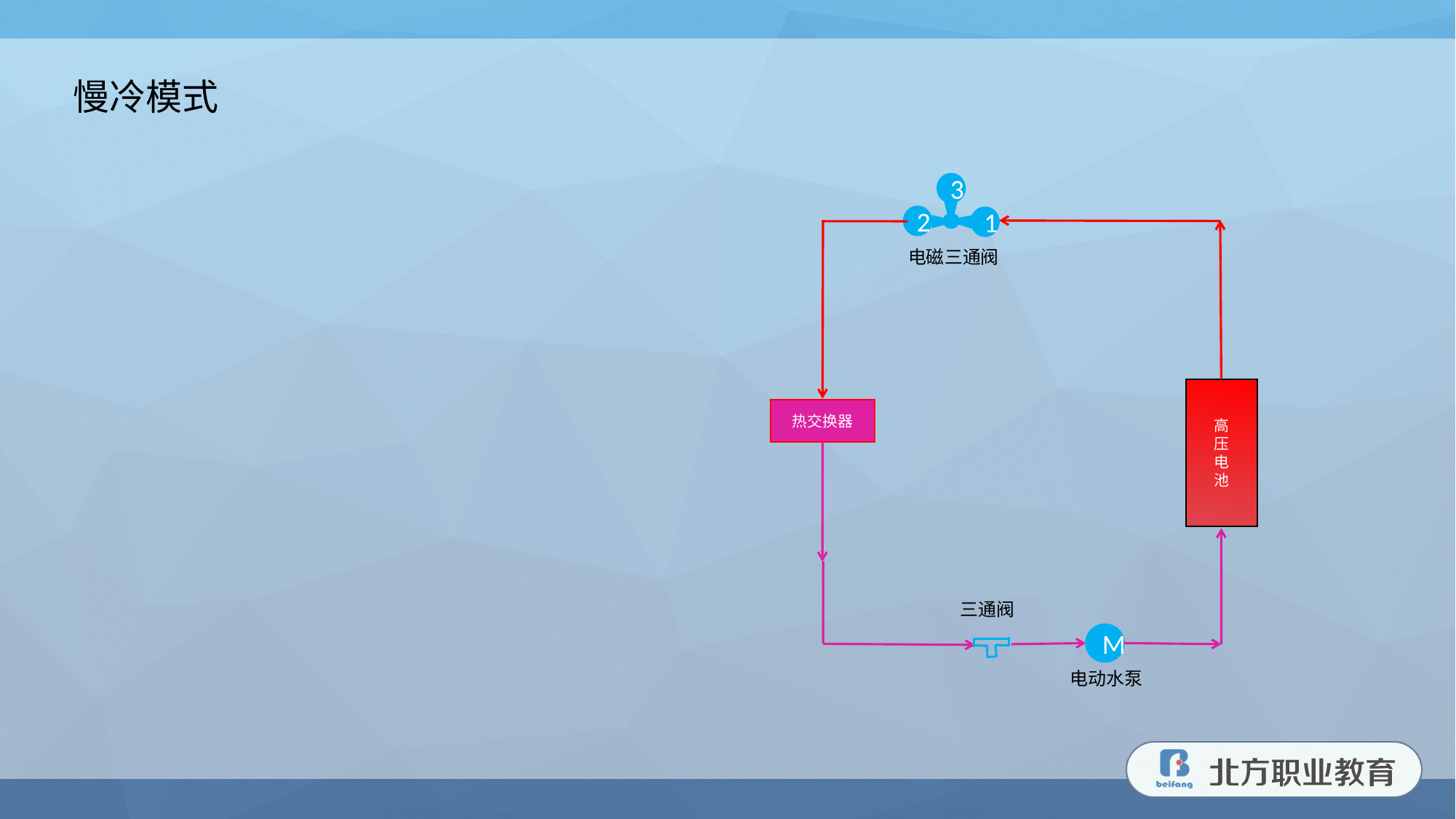

慢冷模式
1
2

3
电磁三通阀
高
压
电
池
热交换器
三通阀
M
电动水泵